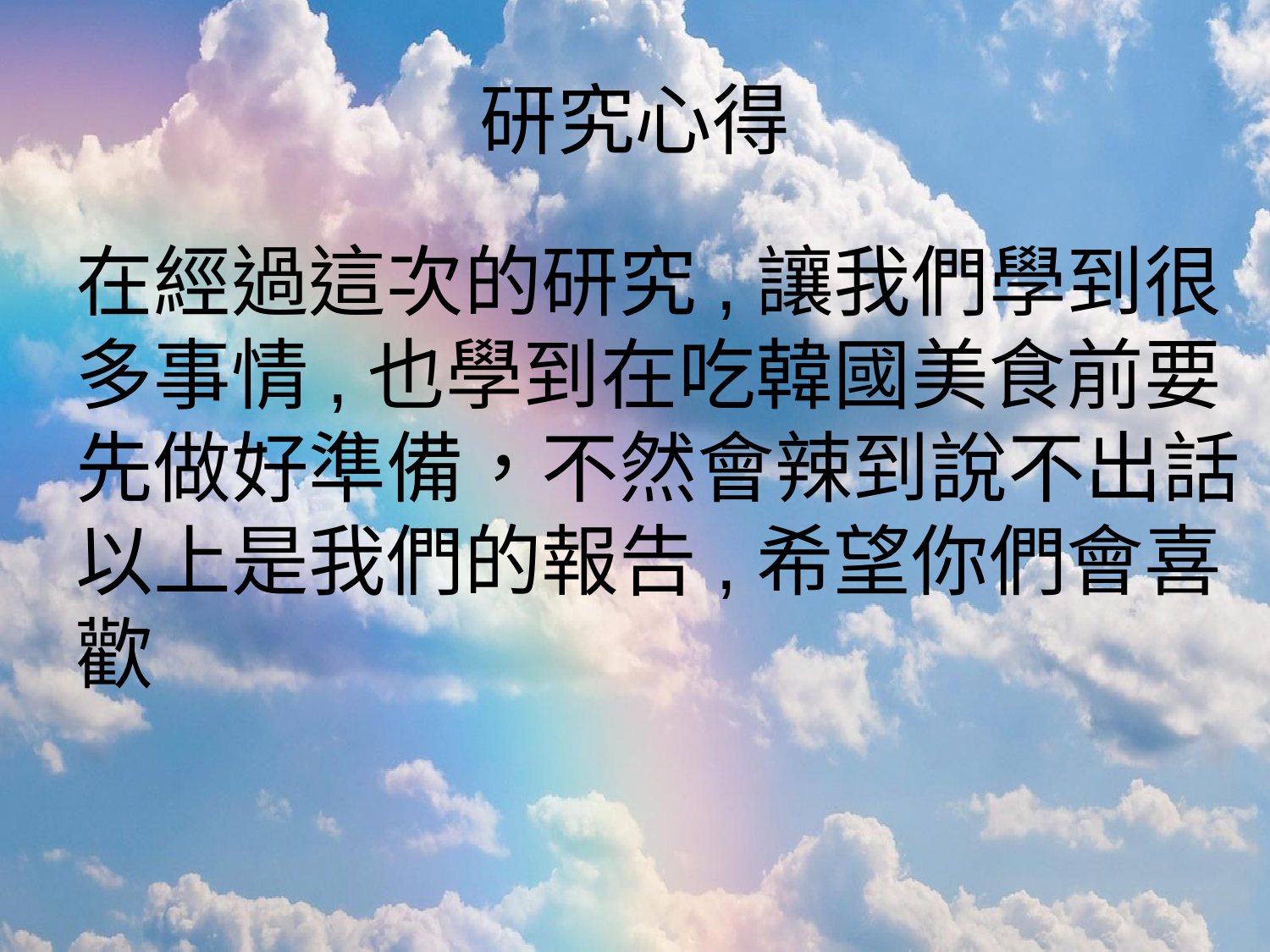

# 研究心得
在經過這次的研究,讓我們學到很多事情,也學到在吃韓國美食前要先做好準備，不然會辣到說不出話
以上是我們的報告,希望你們會喜歡